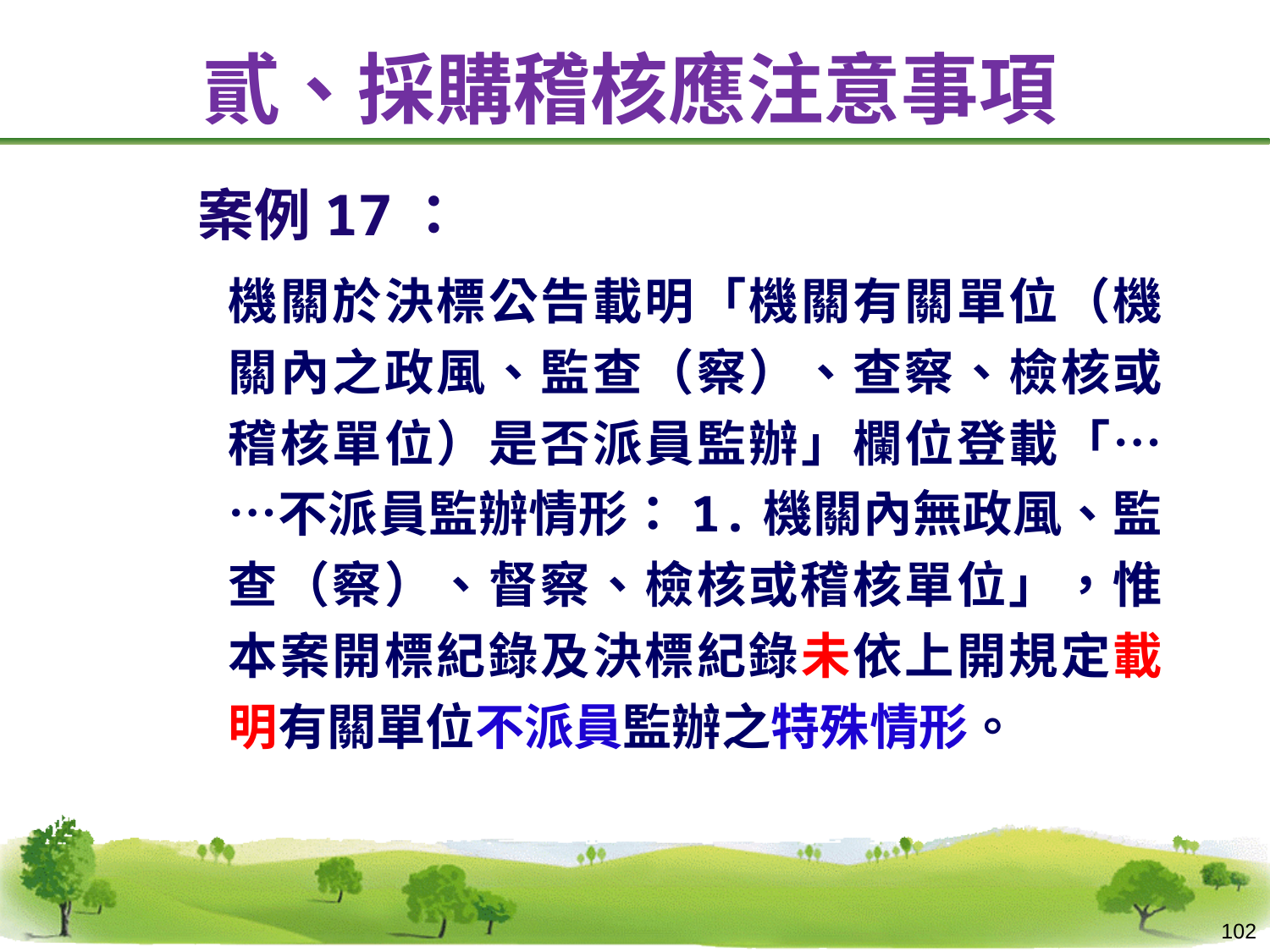

# 貳、採購稽核應注意事項
　案例17：
機關於決標公告載明「機關有關單位（機關內之政風、監查（察）、查察、檢核或稽核單位）是否派員監辦」欄位登載「……不派員監辦情形：1.機關內無政風、監查（察）、督察、檢核或稽核單位」，惟本案開標紀錄及決標紀錄未依上開規定載明有關單位不派員監辦之特殊情形。

102